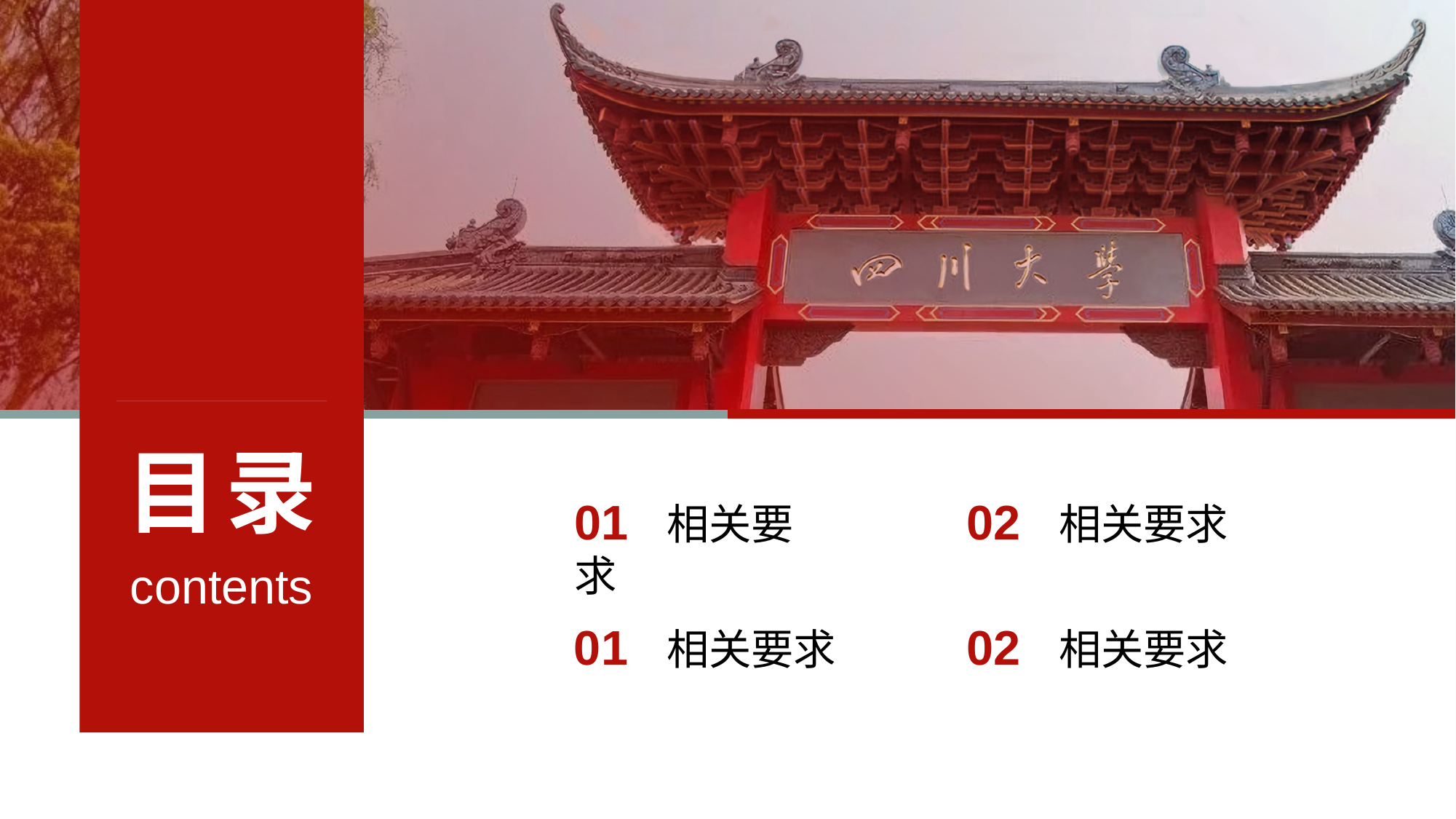

02  相关要求
01  相关要求
02  相关要求
01  相关要求